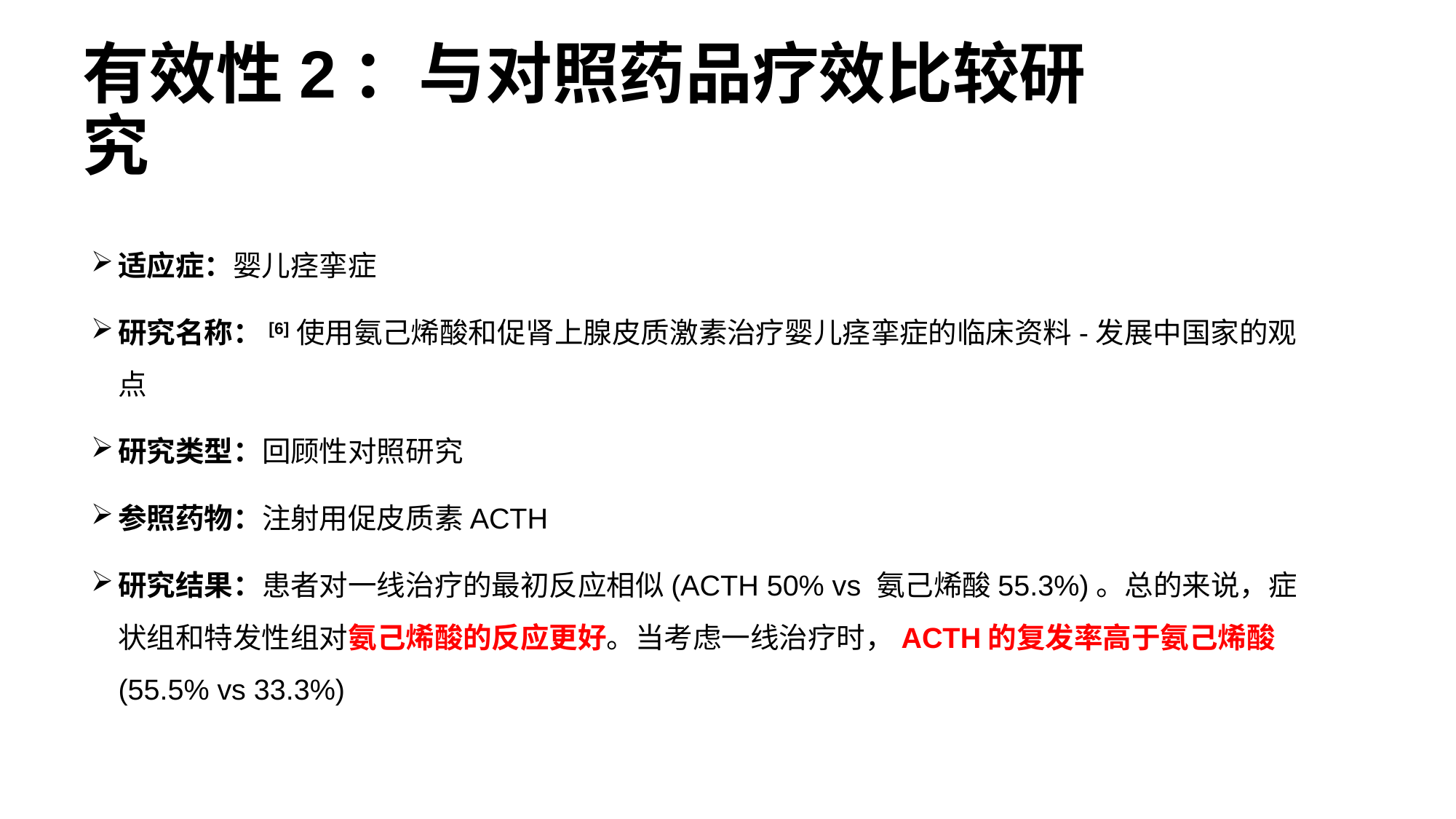

# 有效性2：与对照药品疗效比较研究
适应症：婴儿痉挛症
研究名称：[6]使用氨己烯酸和促肾上腺皮质激素治疗婴儿痉挛症的临床资料-发展中国家的观点
研究类型：回顾性对照研究
参照药物：注射用促皮质素ACTH
研究结果：患者对一线治疗的最初反应相似(ACTH 50% vs 氨己烯酸55.3%)。总的来说，症状组和特发性组对氨己烯酸的反应更好。当考虑一线治疗时，ACTH的复发率高于氨己烯酸(55.5% vs 33.3%)